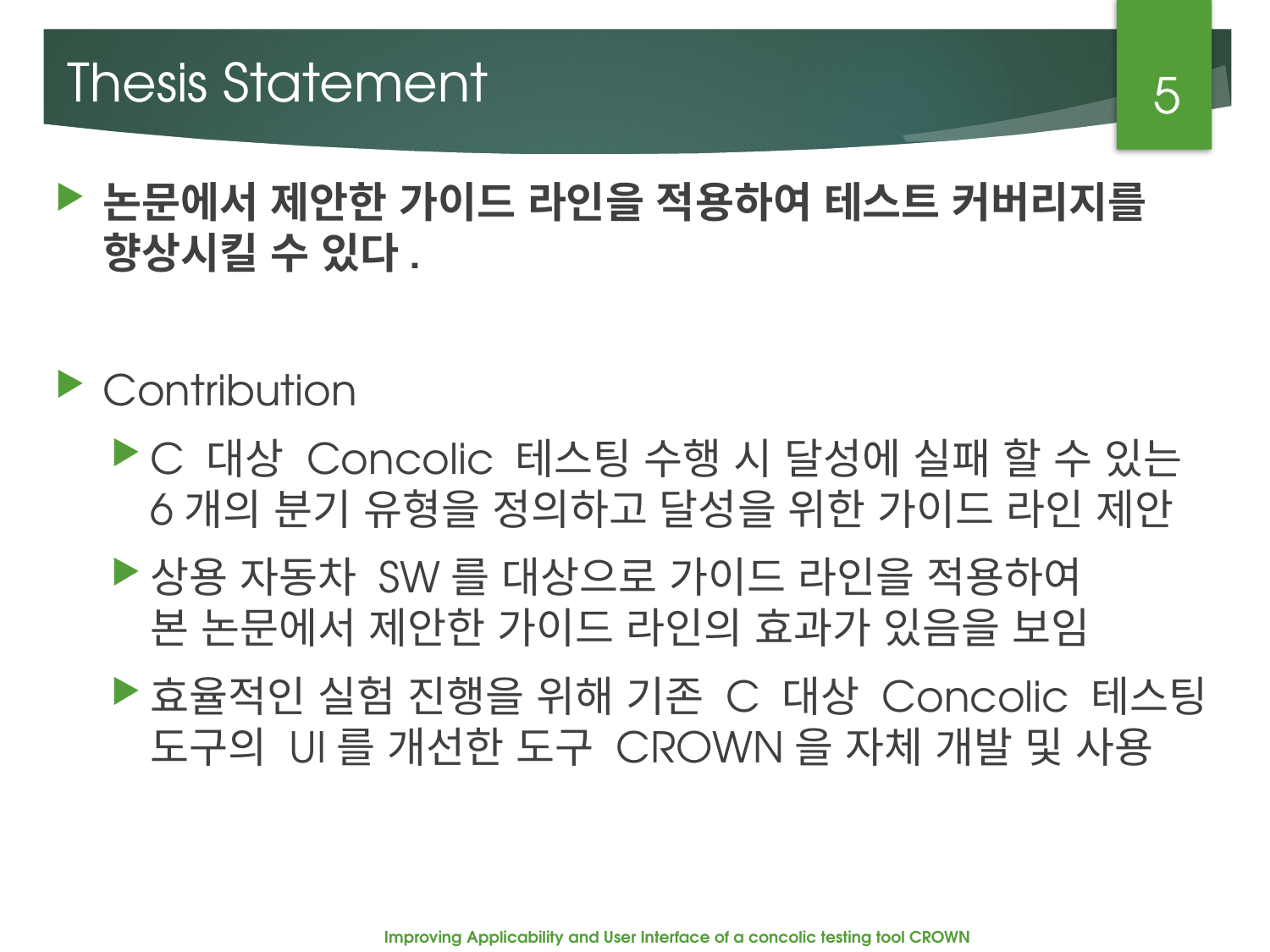

5
# Thesis Statement
논문에서 제안한 가이드 라인을 적용하여 테스트 커버리지를 향상시킬 수 있다.

Contribution
C 대상 Concolic 테스팅 수행 시 달성에 실패 할 수 있는
6개의 분기 유형을 정의하고 달성을 위한 가이드 라인 제안
상용 자동차 SW를 대상으로 가이드 라인을 적용하여
본 논문에서 제안한 가이드 라인의 효과가 있음을 보임
효율적인 실험 진행을 위해 기존 C 대상 Concolic 테스팅
도구의 UI를 개선한 도구 CROWN을 자체 개발 및 사용
Improving Applicability and User Interface of a concolic testing tool CROWN